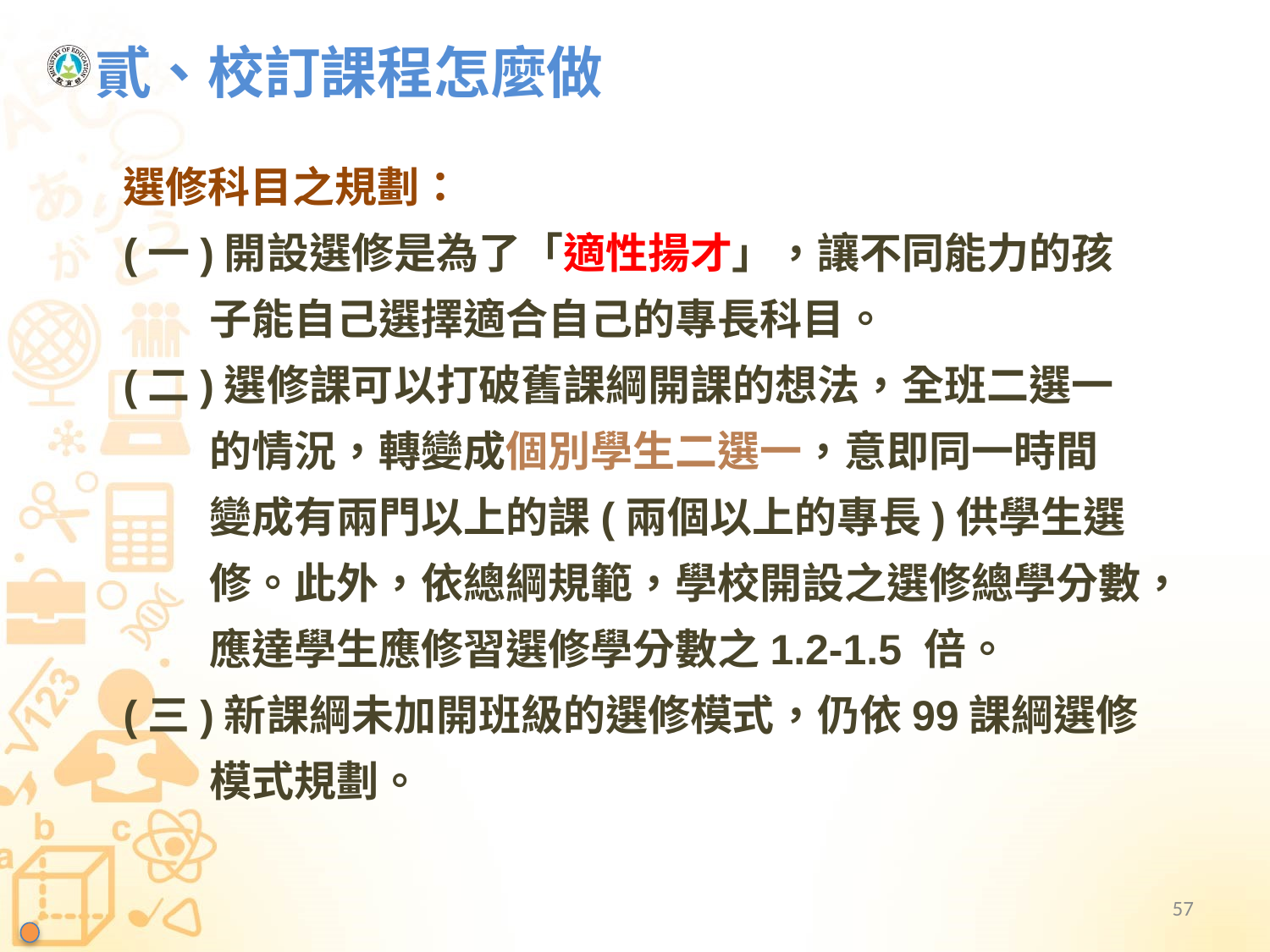

貳、校訂課程怎麼做
選修科目之規劃：
(一)開設選修是為了「適性揚才」，讓不同能力的孩
        子能自己選擇適合自己的專長科目。
(二)選修課可以打破舊課綱開課的想法，全班二選一
        的情況，轉變成個別學生二選一，意即同一時間
        變成有兩門以上的課(兩個以上的專長)供學生選
        修。此外，依總綱規範，學校開設之選修總學分數，
        應達學生應修習選修學分數之1.2-1.5 倍。
(三)新課綱未加開班級的選修模式，仍依99課綱選修
        模式規劃。
57